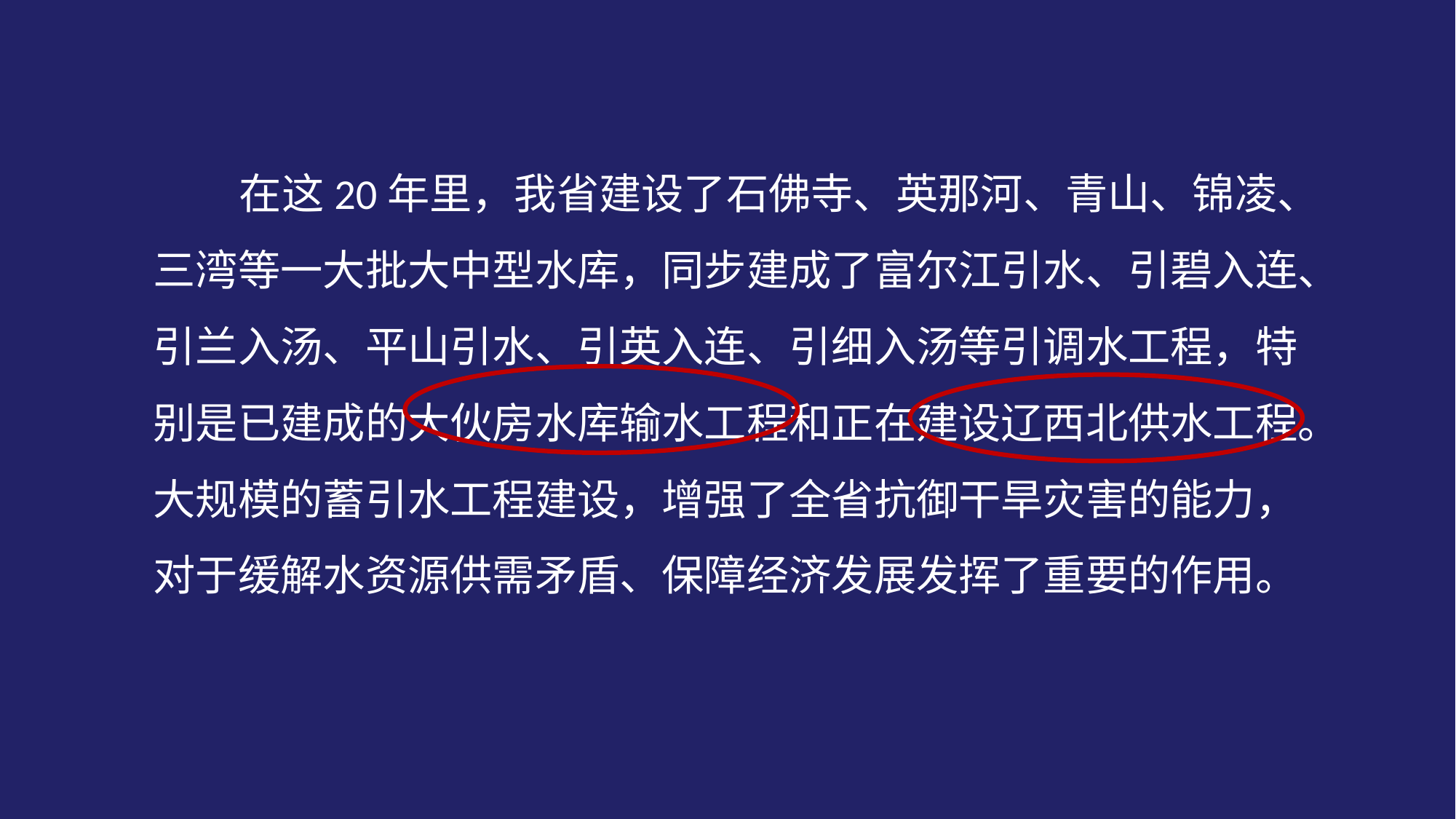

在这20年里，我省建设了石佛寺、英那河、青山、锦凌、三湾等一大批大中型水库，同步建成了富尔江引水、引碧入连、引兰入汤、平山引水、引英入连、引细入汤等引调水工程，特别是已建成的大伙房水库输水工程和正在建设辽西北供水工程。大规模的蓄引水工程建设，增强了全省抗御干旱灾害的能力，对于缓解水资源供需矛盾、保障经济发展发挥了重要的作用。